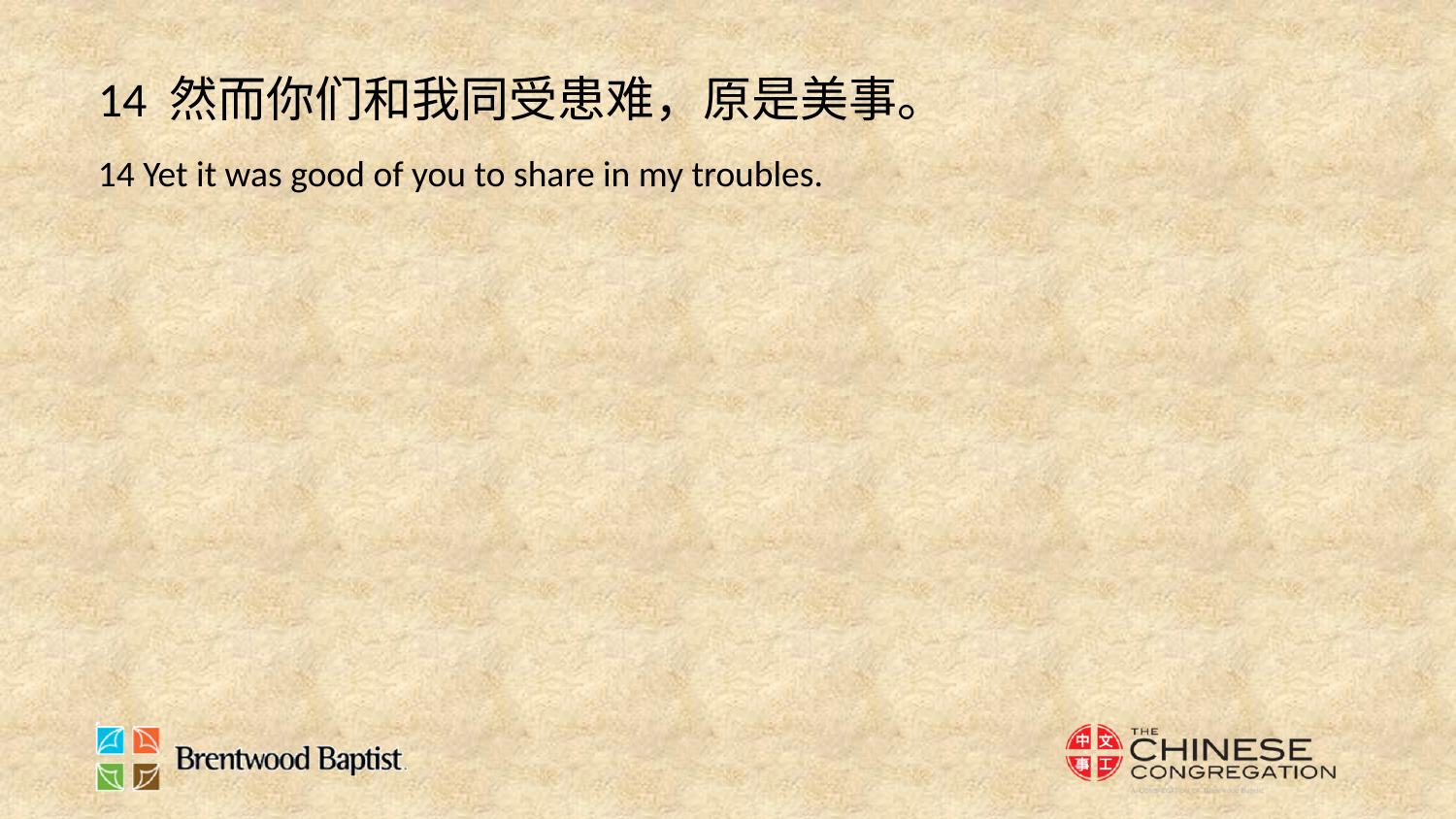

14 然而你们和我同受患难，原是美事。

14 Yet it was good of you to share in my troubles.